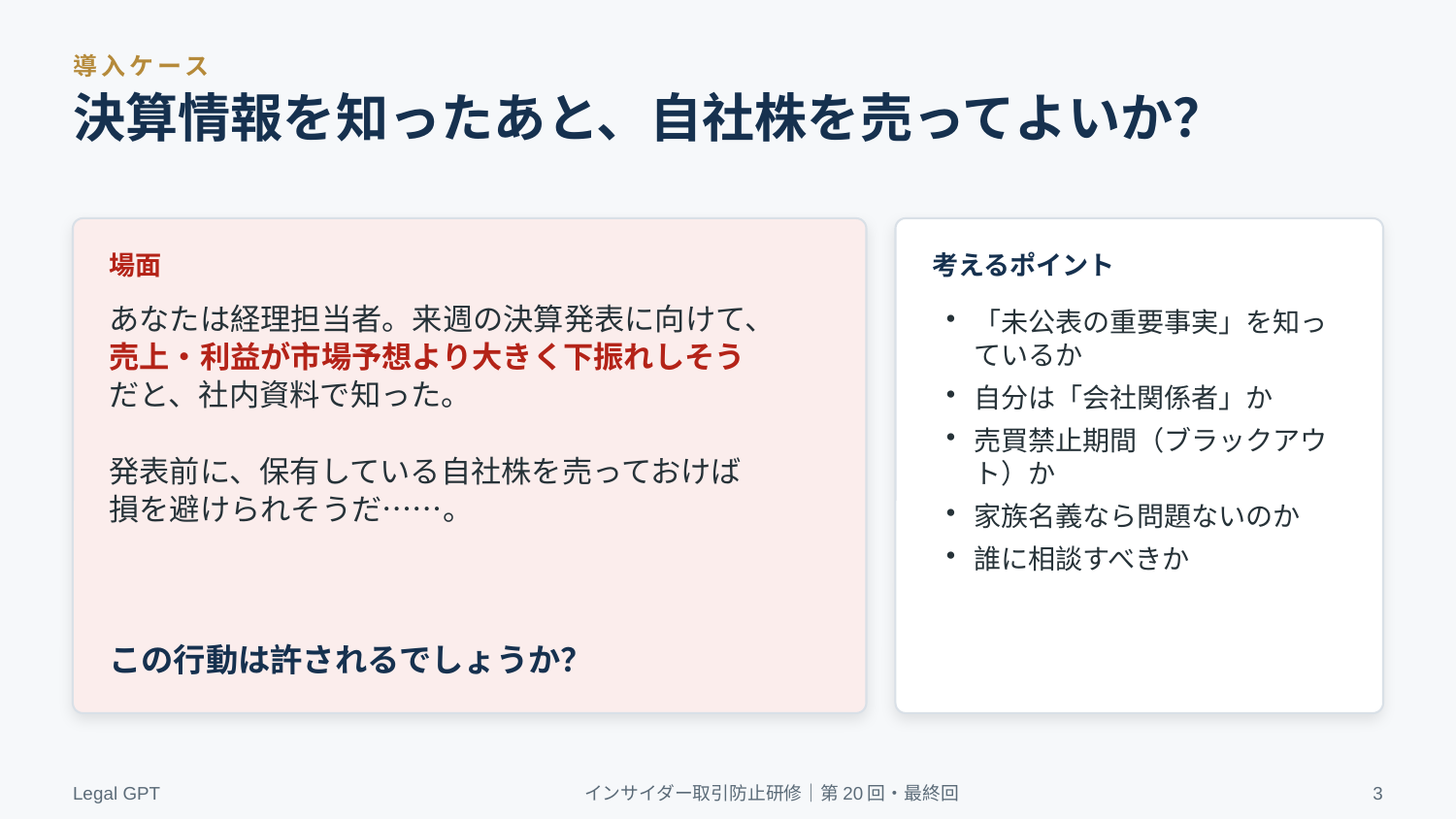

導入ケース
決算情報を知ったあと、自社株を売ってよいか？

場面
考えるポイント
あなたは経理担当者。来週の決算発表に向けて、
売上・利益が市場予想より大きく下振れしそう
だと、社内資料で知った。

発表前に、保有している自社株を売っておけば
損を避けられそうだ……。
「未公表の重要事実」を知っているか
自分は「会社関係者」か
売買禁止期間（ブラックアウト）か
家族名義なら問題ないのか
誰に相談すべきか
この行動は許されるでしょうか？
Legal GPT
インサイダー取引防止研修｜第20回・最終回
3